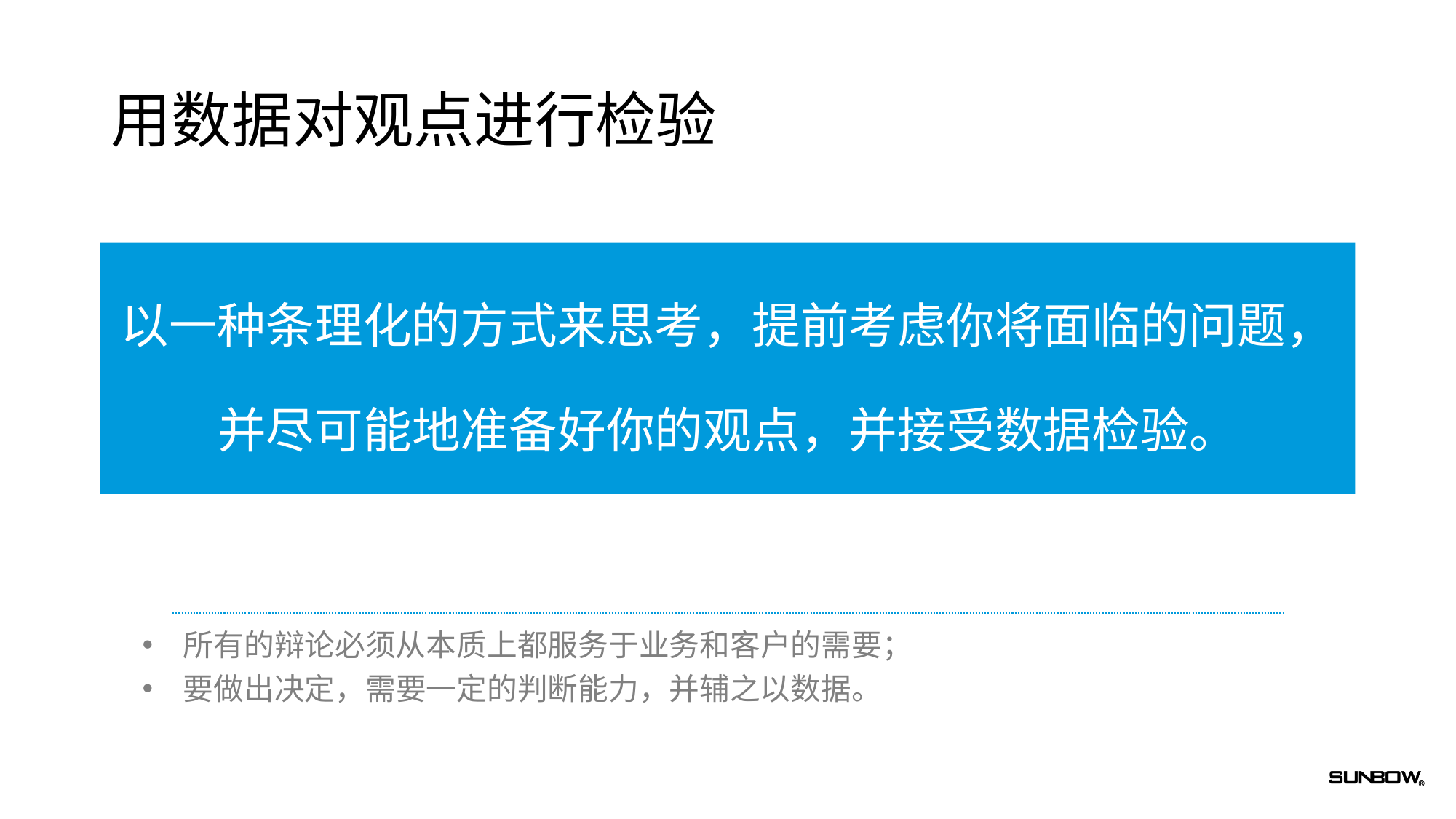

# 用数据对观点进行检验
以一种条理化的方式来思考，提前考虑你将面临的问题，并尽可能地准备好你的观点，并接受数据检验。
所有的辩论必须从本质上都服务于业务和客户的需要；
要做出决定，需要一定的判断能力，并辅之以数据。
29